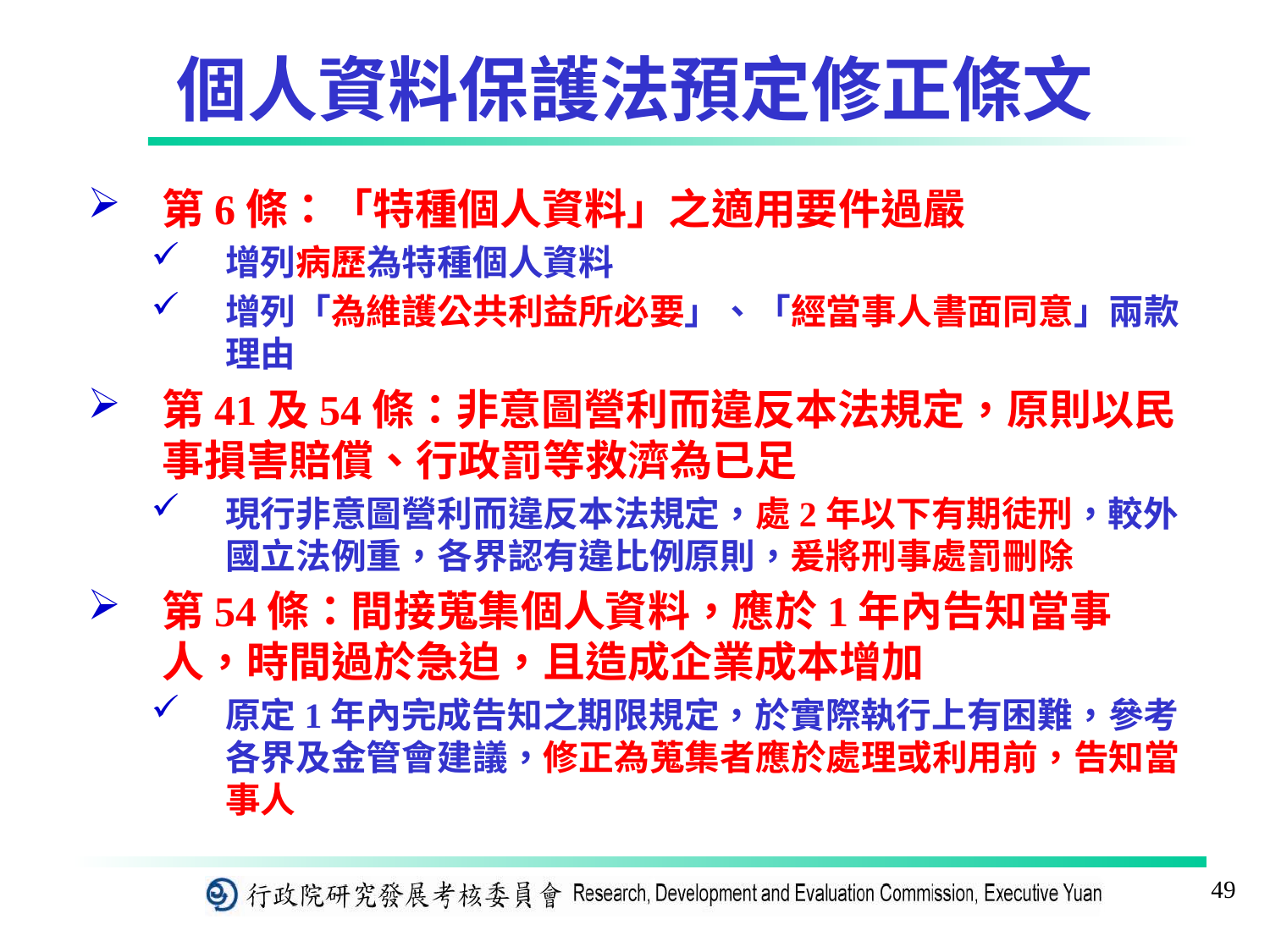

個人資料保護法預定修正條文
第6條：「特種個人資料」之適用要件過嚴
增列病歷為特種個人資料
增列「為維護公共利益所必要」、「經當事人書面同意」兩款理由
第41及54條：非意圖營利而違反本法規定，原則以民事損害賠償、行政罰等救濟為已足
現行非意圖營利而違反本法規定，處2年以下有期徒刑，較外國立法例重，各界認有違比例原則，爰將刑事處罰刪除
第54條：間接蒐集個人資料，應於1年內告知當事人，時間過於急迫，且造成企業成本增加
原定1年內完成告知之期限規定，於實際執行上有困難，參考各界及金管會建議，修正為蒐集者應於處理或利用前，告知當事人

49